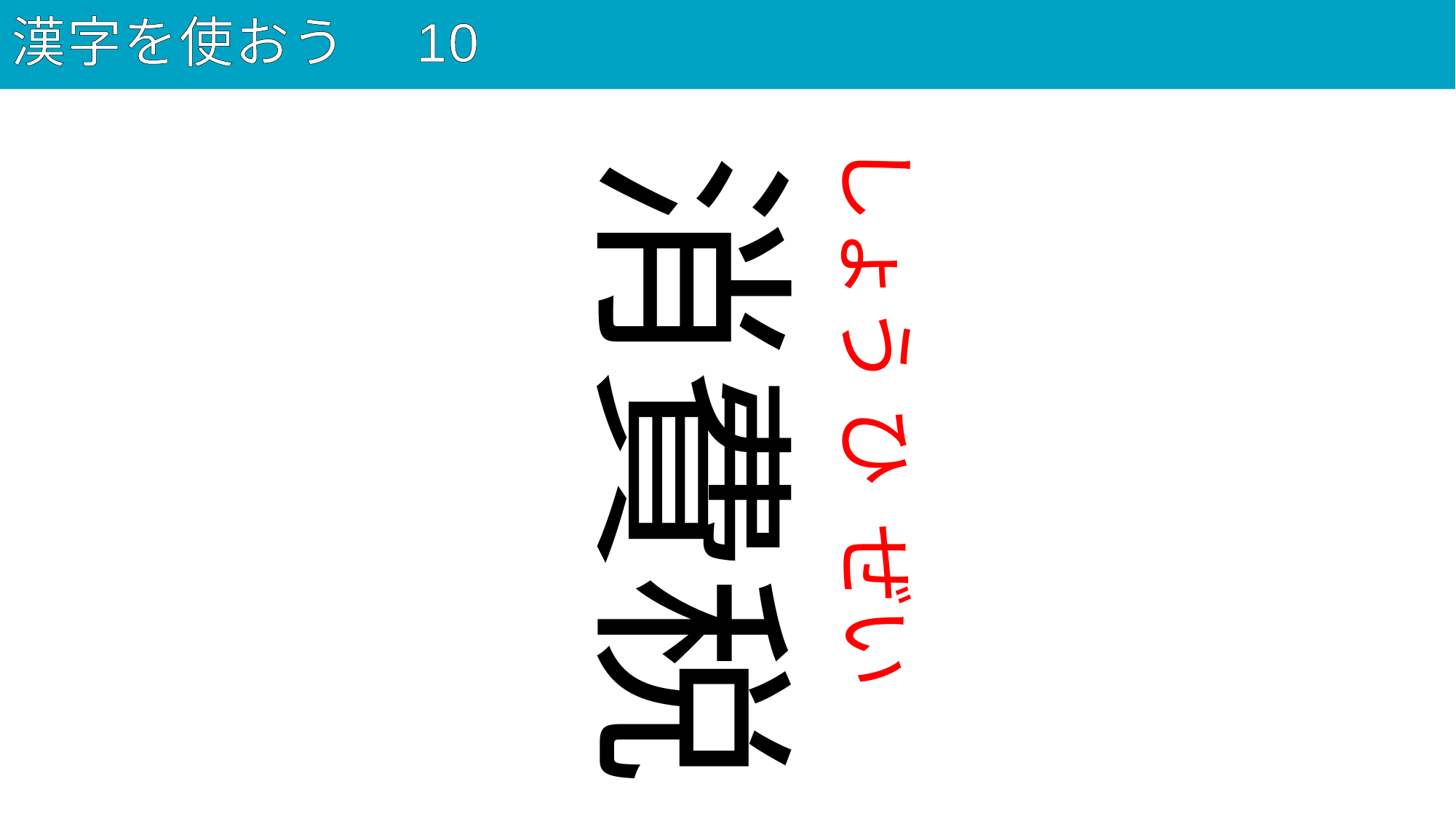

# 漢字を使おう　10
81
しょう ひ  ぜい
消費税